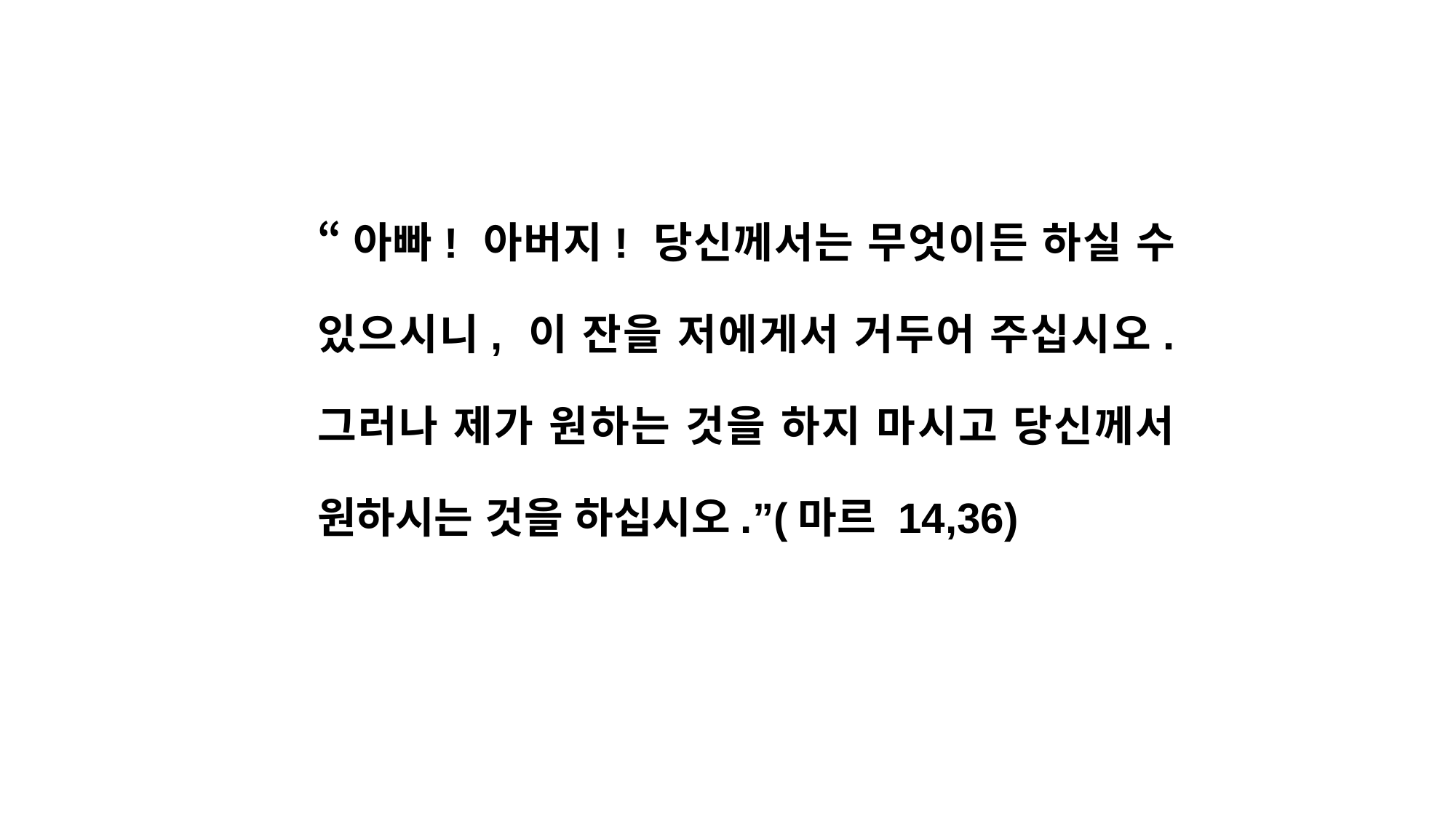

“아빠! 아버지! 당신께서는 무엇이든 하실 수 있으시니, 이 잔을 저에게서 거두어 주십시오. 그러나 제가 원하는 것을 하지 마시고 당신께서 원하시는 것을 하십시오.”(마르 14,36)